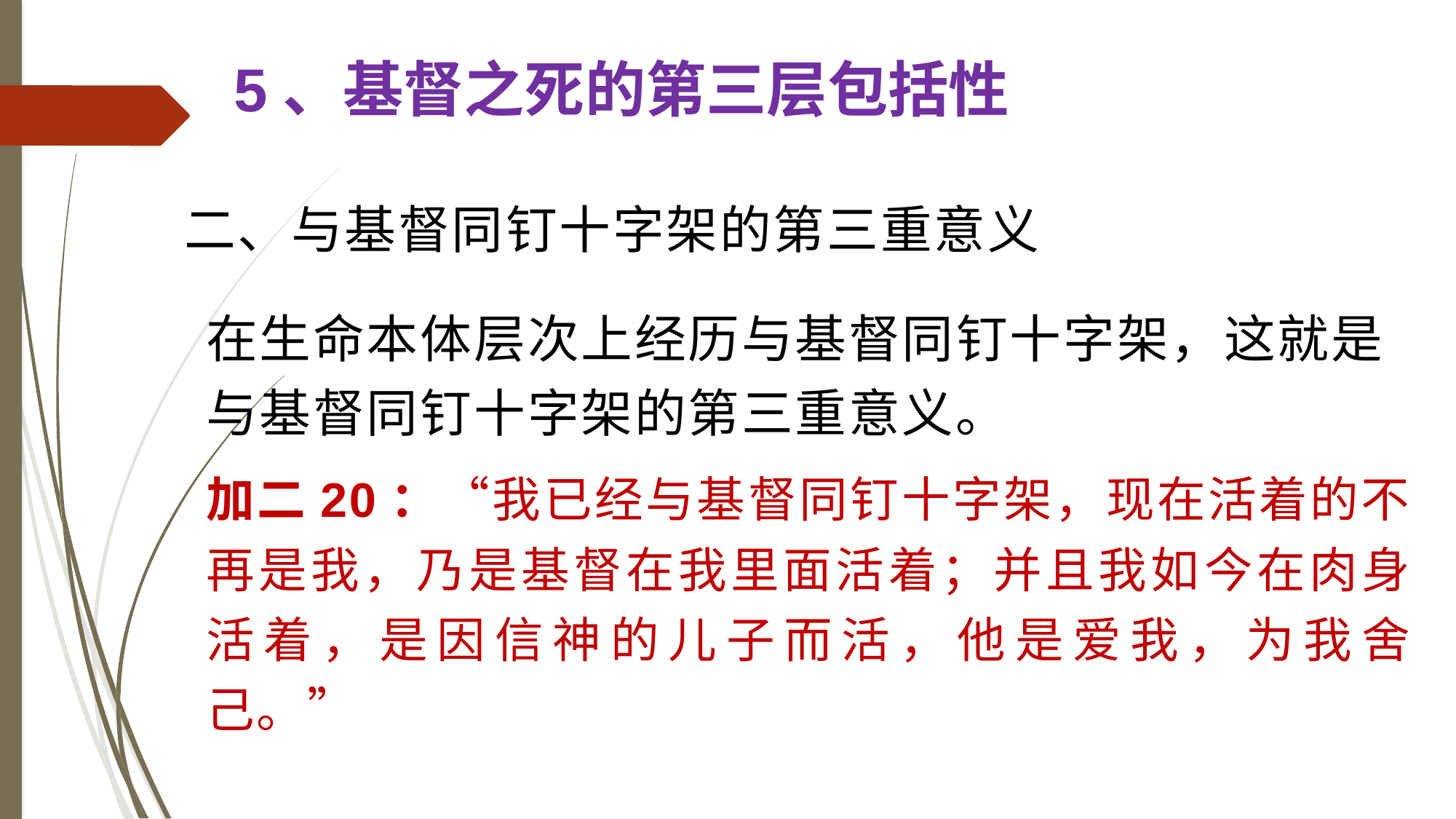

# 5、基督之死的第三层包括性
二、与基督同钉十字架的第三重意义
在生命本体层次上经历与基督同钉十字架，这就是与基督同钉十字架的第三重意义。
加二20：“我已经与基督同钉十字架，现在活着的不再是我，乃是基督在我里面活着；并且我如今在肉身活着，是因信神的儿子而活，他是爱我，为我舍己。”